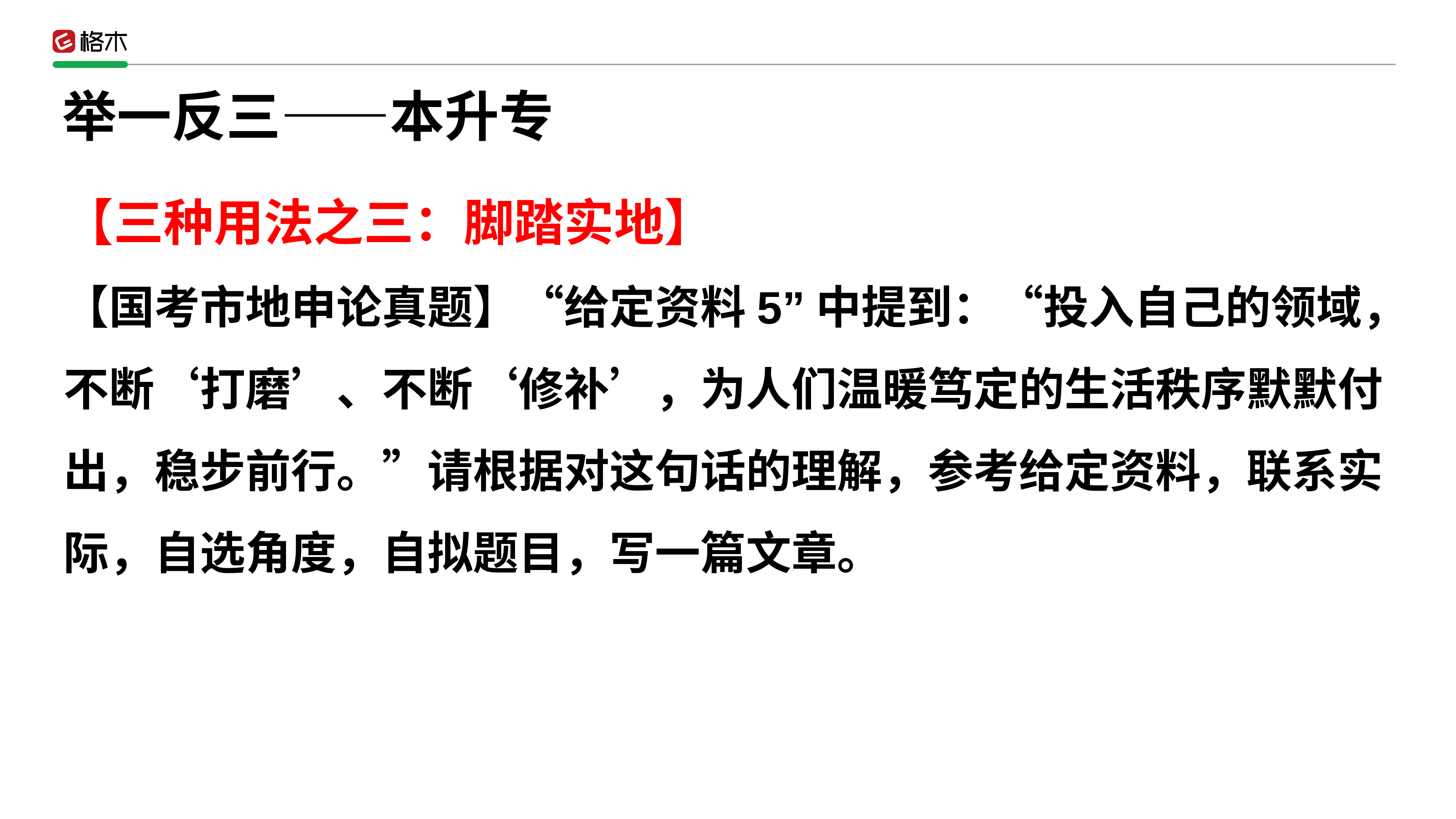

举一反三——本升专
【三种用法之三：脚踏实地】
【国考市地申论真题】“给定资料5”中提到：“投入自己的领域，不断‘打磨’、不断‘修补’，为人们温暖笃定的生活秩序默默付出，稳步前行。”请根据对这句话的理解，参考给定资料，联系实际，自选角度，自拟题目，写一篇文章。